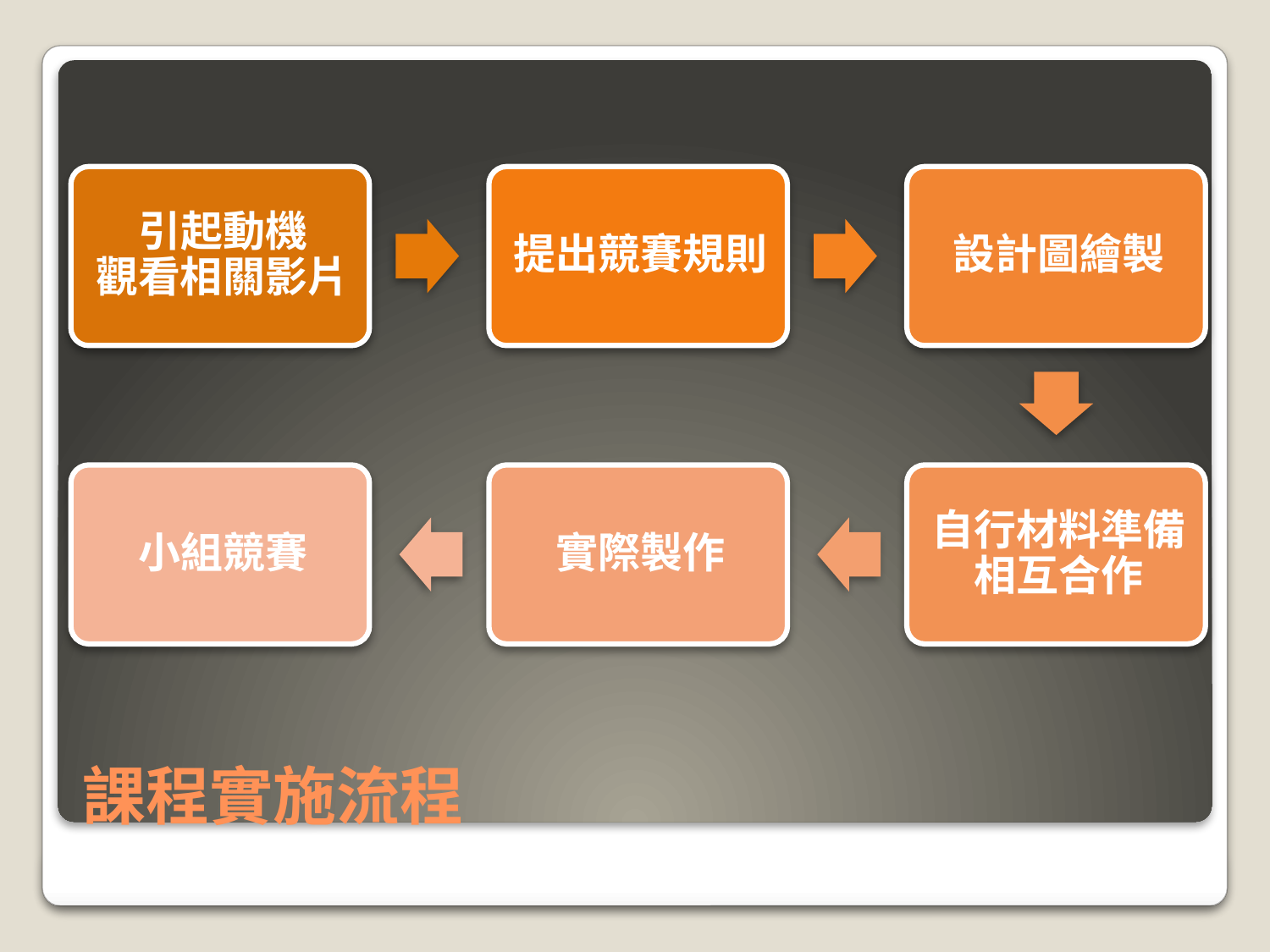

引起動機
觀看相關影片

提出競賽規則

設計圖繪製

自行材料準備
相互合作

實際製作

小組競賽
# 課程實施流程